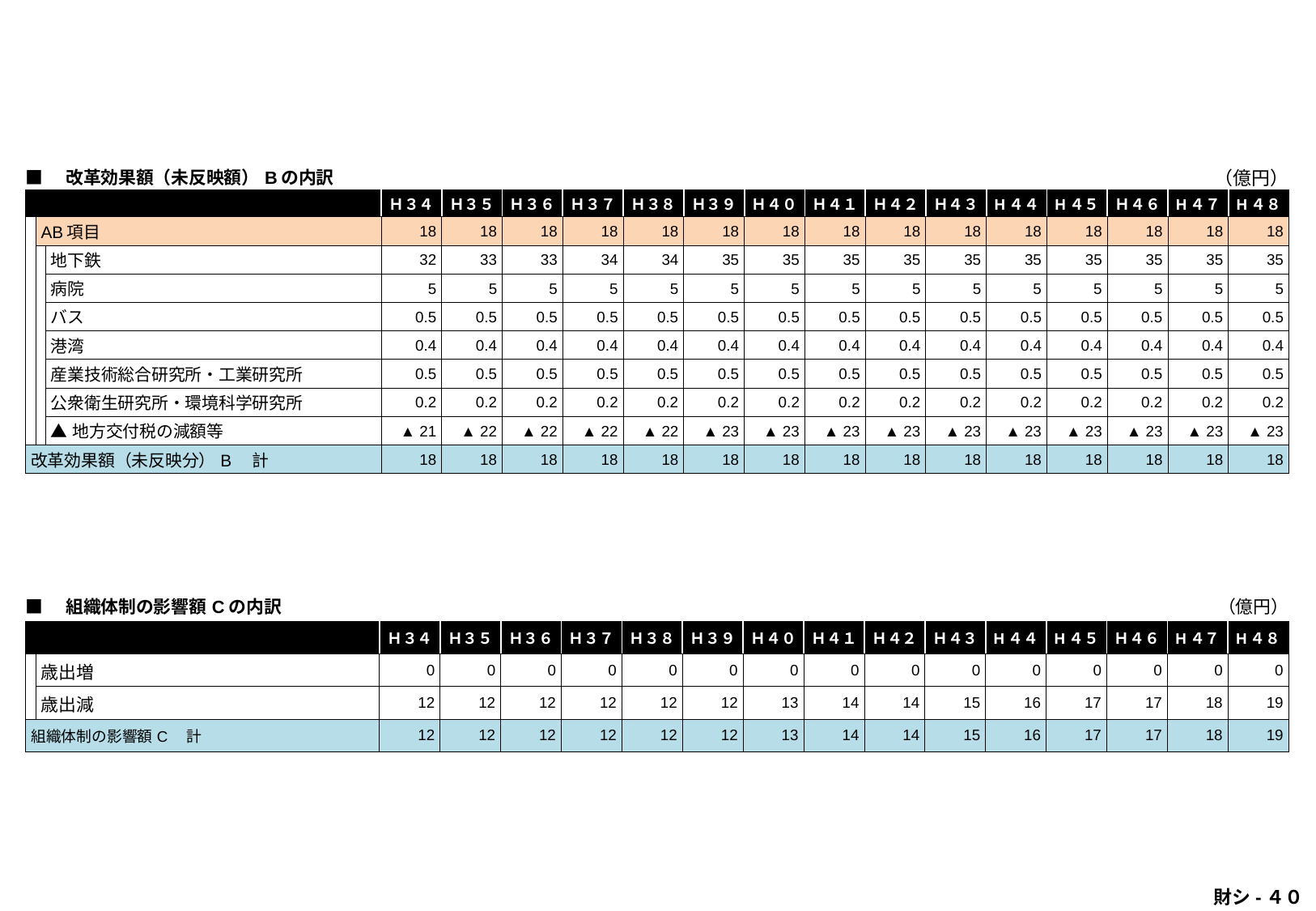

| ■　改革効果額（未反映額）Bの内訳 |  |  |  |  |  |  |  |  |  |  |  |  |  |  |  |  | （億円） |  |
| --- | --- | --- | --- | --- | --- | --- | --- | --- | --- | --- | --- | --- | --- | --- | --- | --- | --- | --- |
|  |  |  |  | Ｈ３４ | Ｈ３５ | Ｈ３６ | Ｈ３７ | Ｈ３８ | Ｈ３９ | Ｈ４０ | Ｈ４１ | Ｈ４２ | Ｈ４３ | H４４ | H４５ | Ｈ４６ | H４７ | H４８ |
|  | AB項目 |  |  | 18 | 18 | 18 | 18 | 18 | 18 | 18 | 18 | 18 | 18 | 18 | 18 | 18 | 18 | 18 |
|  |  | 地下鉄 |  | 32 | 33 | 33 | 34 | 34 | 35 | 35 | 35 | 35 | 35 | 35 | 35 | 35 | 35 | 35 |
|  |  | 病院 |  | 5 | 5 | 5 | 5 | 5 | 5 | 5 | 5 | 5 | 5 | 5 | 5 | 5 | 5 | 5 |
|  |  | バス |  | 0.5 | 0.5 | 0.5 | 0.5 | 0.5 | 0.5 | 0.5 | 0.5 | 0.5 | 0.5 | 0.5 | 0.5 | 0.5 | 0.5 | 0.5 |
|  |  | 港湾 |  | 0.4 | 0.4 | 0.4 | 0.4 | 0.4 | 0.4 | 0.4 | 0.4 | 0.4 | 0.4 | 0.4 | 0.4 | 0.4 | 0.4 | 0.4 |
|  |  | 産業技術総合研究所・工業研究所 |  | 0.5 | 0.5 | 0.5 | 0.5 | 0.5 | 0.5 | 0.5 | 0.5 | 0.5 | 0.5 | 0.5 | 0.5 | 0.5 | 0.5 | 0.5 |
|  |  | 公衆衛生研究所・環境科学研究所 |  | 0.2 | 0.2 | 0.2 | 0.2 | 0.2 | 0.2 | 0.2 | 0.2 | 0.2 | 0.2 | 0.2 | 0.2 | 0.2 | 0.2 | 0.2 |
|  |  | ▲地方交付税の減額等 |  | ▲ 21 | ▲ 22 | ▲ 22 | ▲ 22 | ▲ 22 | ▲ 23 | ▲ 23 | ▲ 23 | ▲ 23 | ▲ 23 | ▲ 23 | ▲ 23 | ▲ 23 | ▲ 23 | ▲ 23 |
| 改革効果額（未反映分）B　計 |  |  |  | 18 | 18 | 18 | 18 | 18 | 18 | 18 | 18 | 18 | 18 | 18 | 18 | 18 | 18 | 18 |
| ■　組織体制の影響額Cの内訳 |  |  |  |  |  |  |  |  |  |  |  |  |  |  | （億円） |  |
| --- | --- | --- | --- | --- | --- | --- | --- | --- | --- | --- | --- | --- | --- | --- | --- | --- |
|  |  | Ｈ３４ | Ｈ３５ | Ｈ３６ | Ｈ３７ | Ｈ３８ | Ｈ３９ | Ｈ４０ | Ｈ４１ | Ｈ４２ | Ｈ４３ | H４４ | H４５ | Ｈ４６ | H４７ | H４８ |
|  | 歳出増 | 0 | 0 | 0 | 0 | 0 | 0 | 0 | 0 | 0 | 0 | 0 | 0 | 0 | 0 | 0 |
|  | 歳出減 | 12 | 12 | 12 | 12 | 12 | 12 | 13 | 14 | 14 | 15 | 16 | 17 | 17 | 18 | 19 |
| 組織体制の影響額C　計 |  | 12 | 12 | 12 | 12 | 12 | 12 | 13 | 14 | 14 | 15 | 16 | 17 | 17 | 18 | 19 |
 財シ-４０